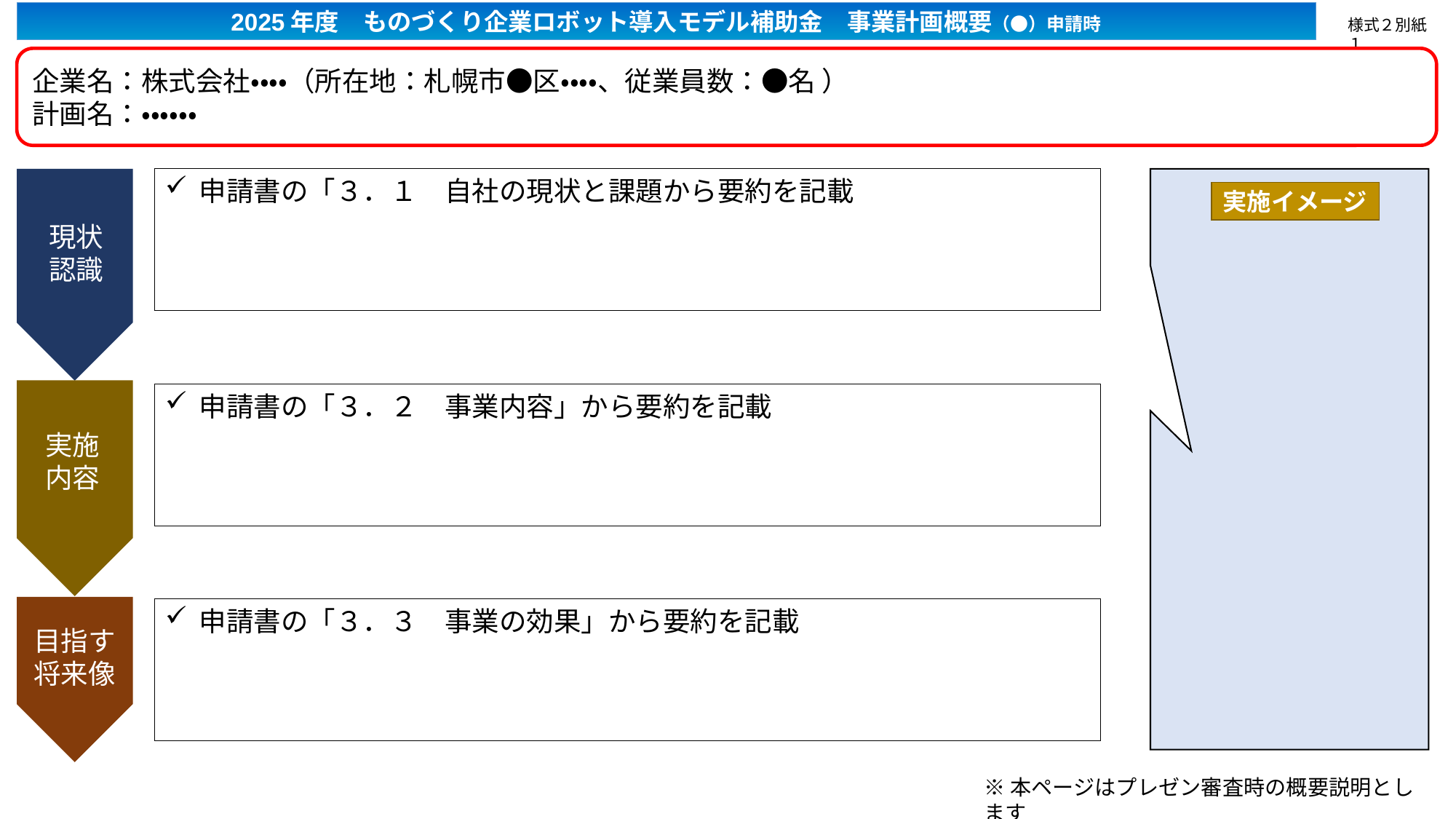

2025年度　ものづくり企業ロボット導入モデル補助金　事業計画概要（●）申請時
様式２別紙１
企業名：株式会社・・・・（所在地：札幌市●区・・・・、従業員数：●名 ）
計画名：・・・・・・
申請書の「３．１　自社の現状と課題から要約を記載

実施イメージ
現状認識

申請書の「３．２　事業内容」から要約を記載

実施
内容

申請書の「３．３　事業の効果」から要約を記載

目指す将来像

※本ページはプレゼン審査時の概要説明とします